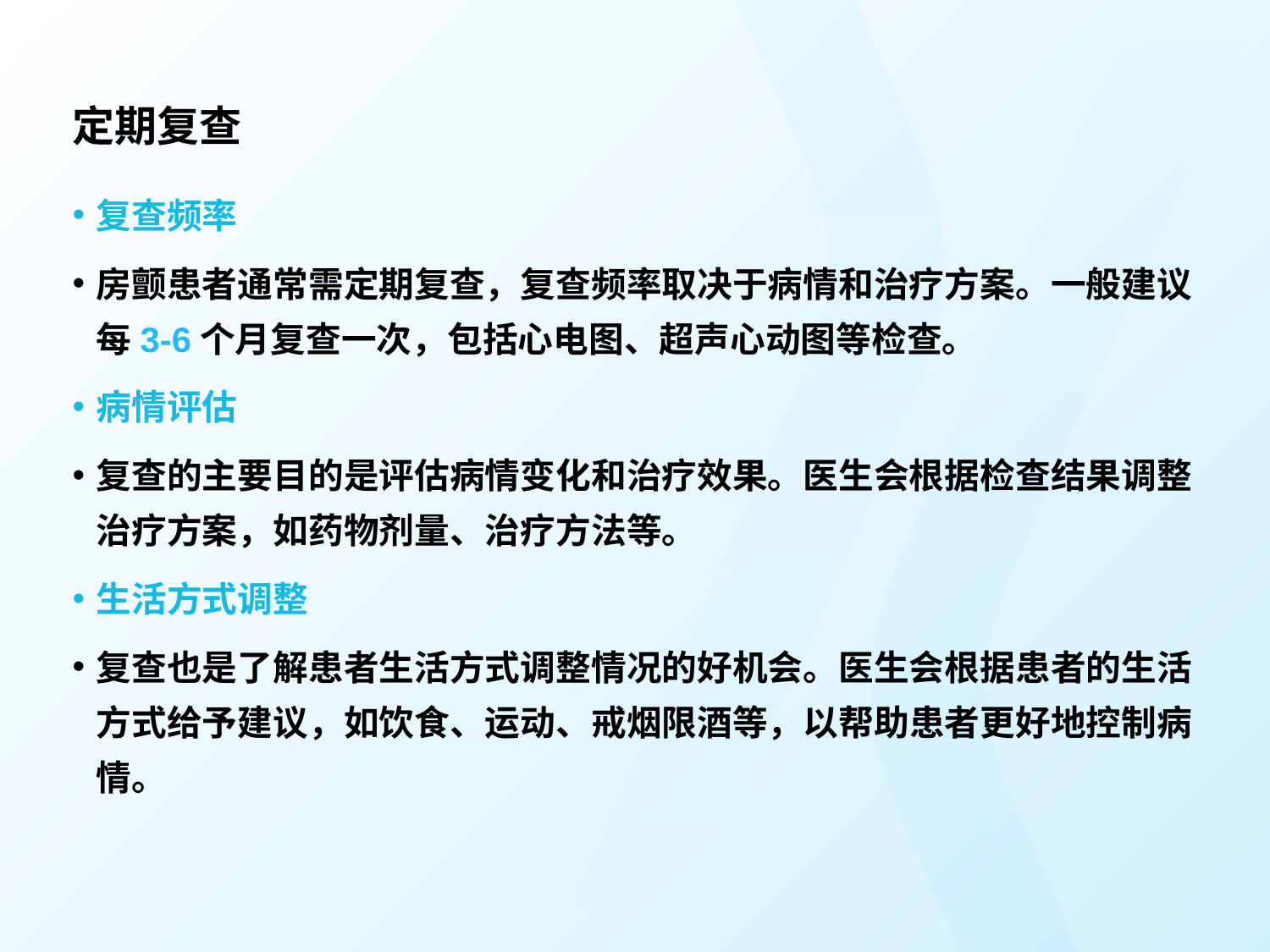

# 定期复查
复查频率
房颤患者通常需定期复查，复查频率取决于病情和治疗方案。一般建议每3-6个月复查一次，包括心电图、超声心动图等检查。
病情评估
复查的主要目的是评估病情变化和治疗效果。医生会根据检查结果调整治疗方案，如药物剂量、治疗方法等。
生活方式调整
复查也是了解患者生活方式调整情况的好机会。医生会根据患者的生活方式给予建议，如饮食、运动、戒烟限酒等，以帮助患者更好地控制病情。